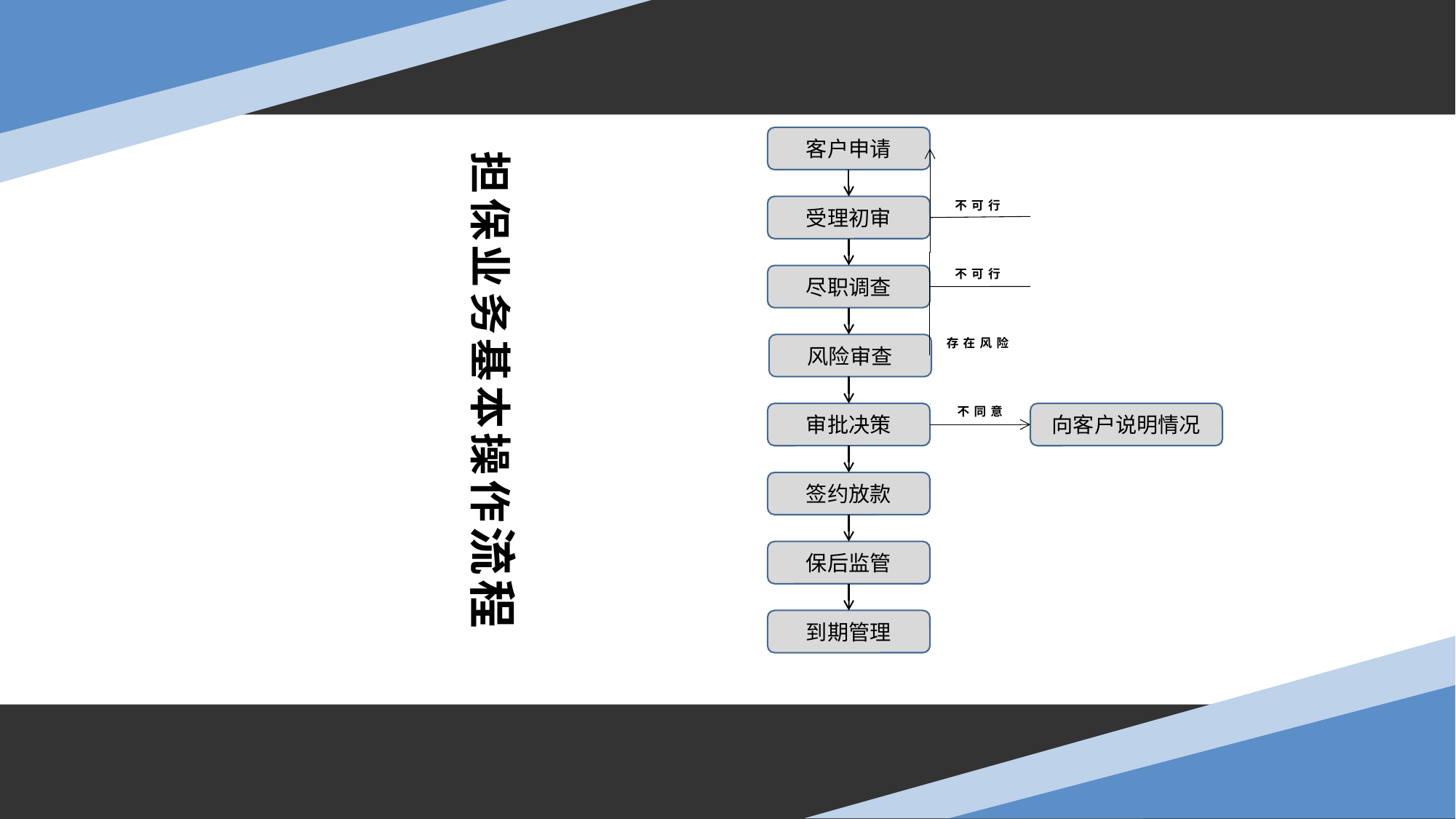

担保业务基本操作流程
客户申请
不可行
受理初审
不可行
尽职调查
存在风险
风险审查
不同意
审批决策
向客户说明情况
签约放款
保后监管
到期管理